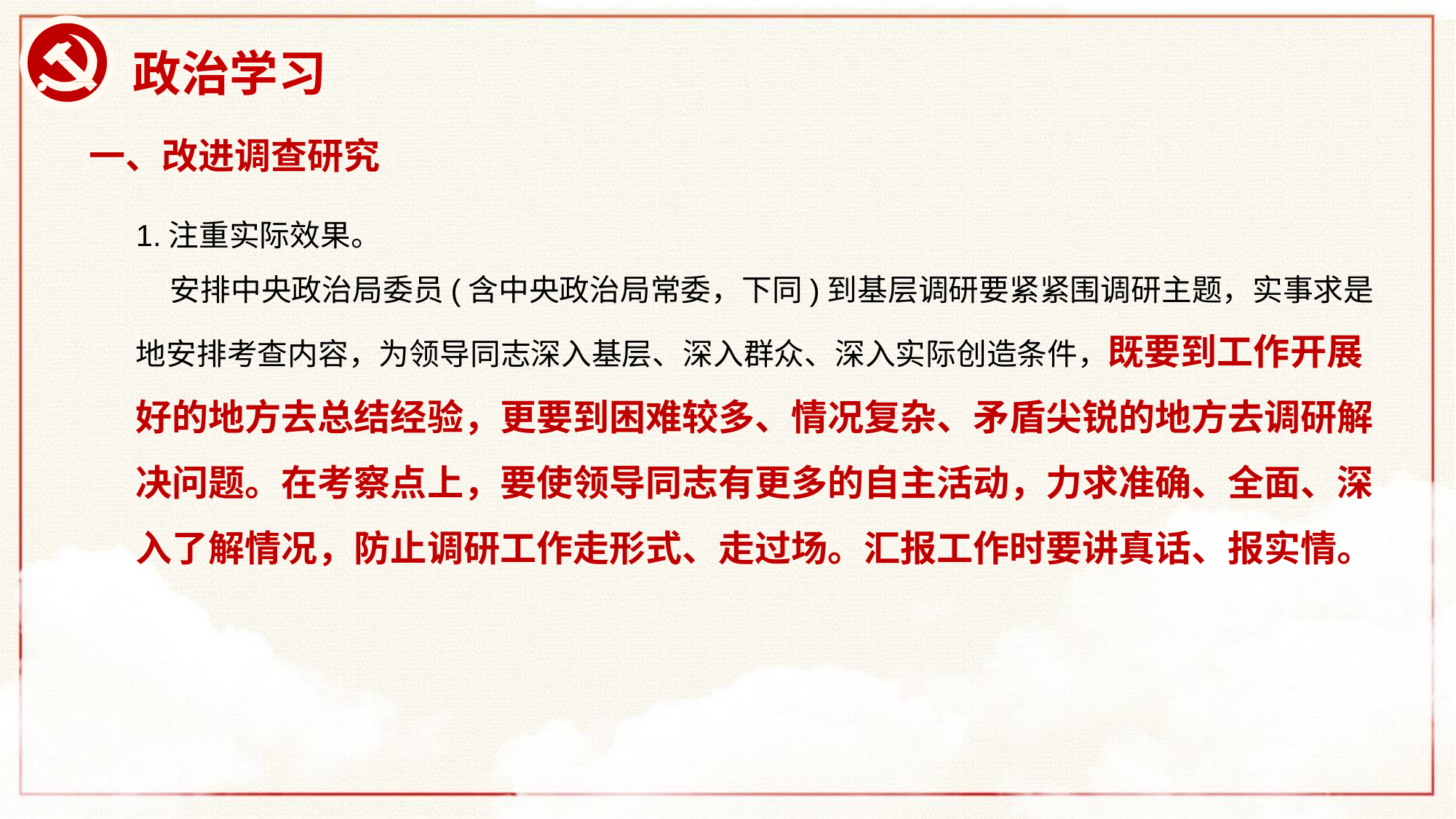

# 政治学习
一、改进调查研究
1.注重实际效果。
    安排中央政治局委员(含中央政治局常委，下同)到基层调研要紧紧围调研主题，实事求是地安排考查内容，为领导同志深入基层、深入群众、深入实际创造条件，既要到工作开展好的地方去总结经验，更要到困难较多、情况复杂、矛盾尖锐的地方去调研解决问题。在考察点上，要使领导同志有更多的自主活动，力求准确、全面、深入了解情况，防止调研工作走形式、走过场。汇报工作时要讲真话、报实情。